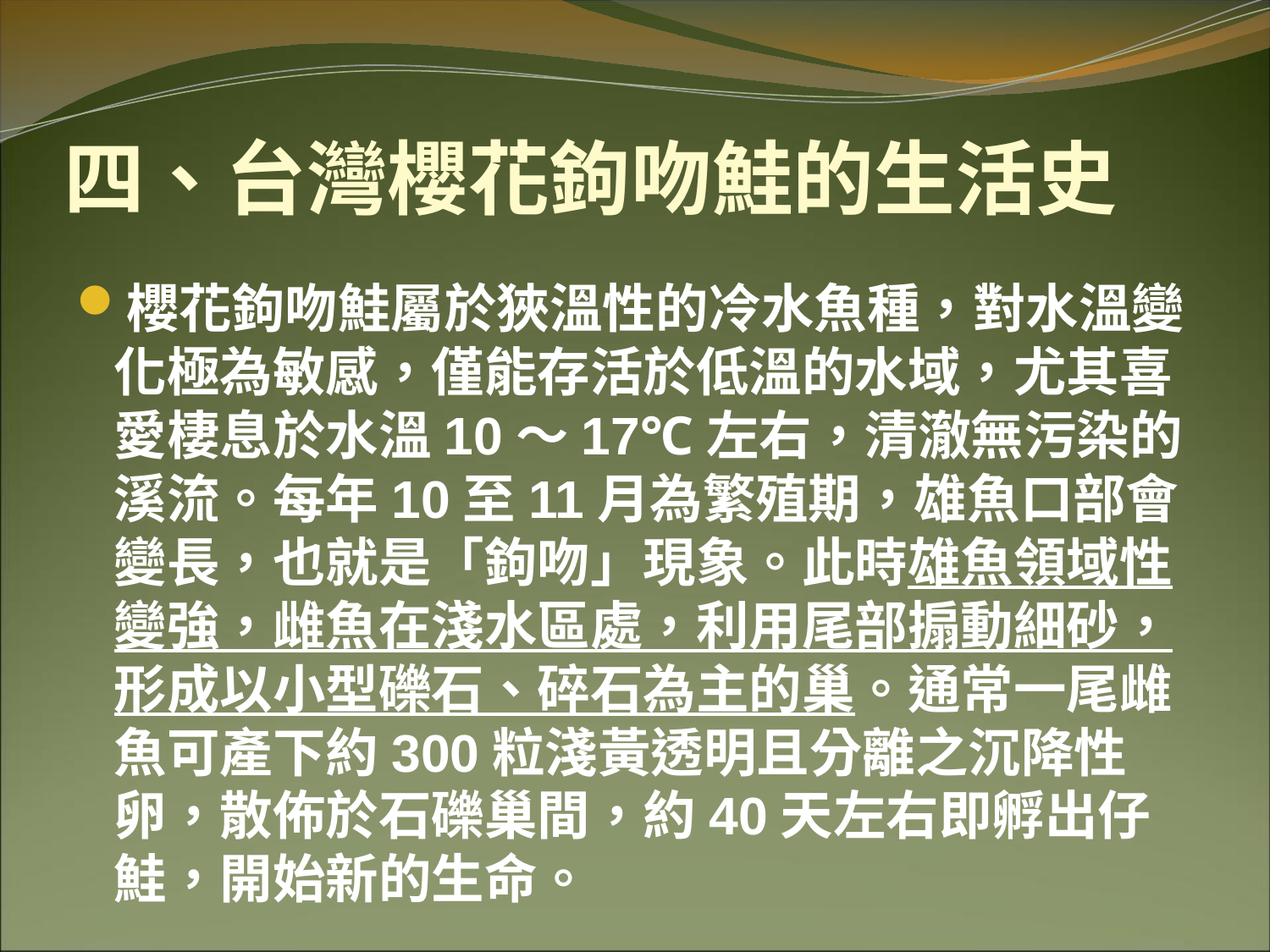

# 四、台灣櫻花鉤吻鮭的生活史
櫻花鉤吻鮭屬於狹溫性的冷水魚種，對水溫變化極為敏感，僅能存活於低溫的水域，尤其喜愛棲息於水溫10～17℃左右，清澈無污染的溪流。每年10至11月為繁殖期，雄魚口部會變長，也就是「鉤吻」現象。此時雄魚領域性變強，雌魚在淺水區處，利用尾部搧動細砂，形成以小型礫石、碎石為主的巢。通常一尾雌魚可產下約300粒淺黃透明且分離之沉降性卵，散佈於石礫巢間，約40天左右即孵出仔鮭，開始新的生命。